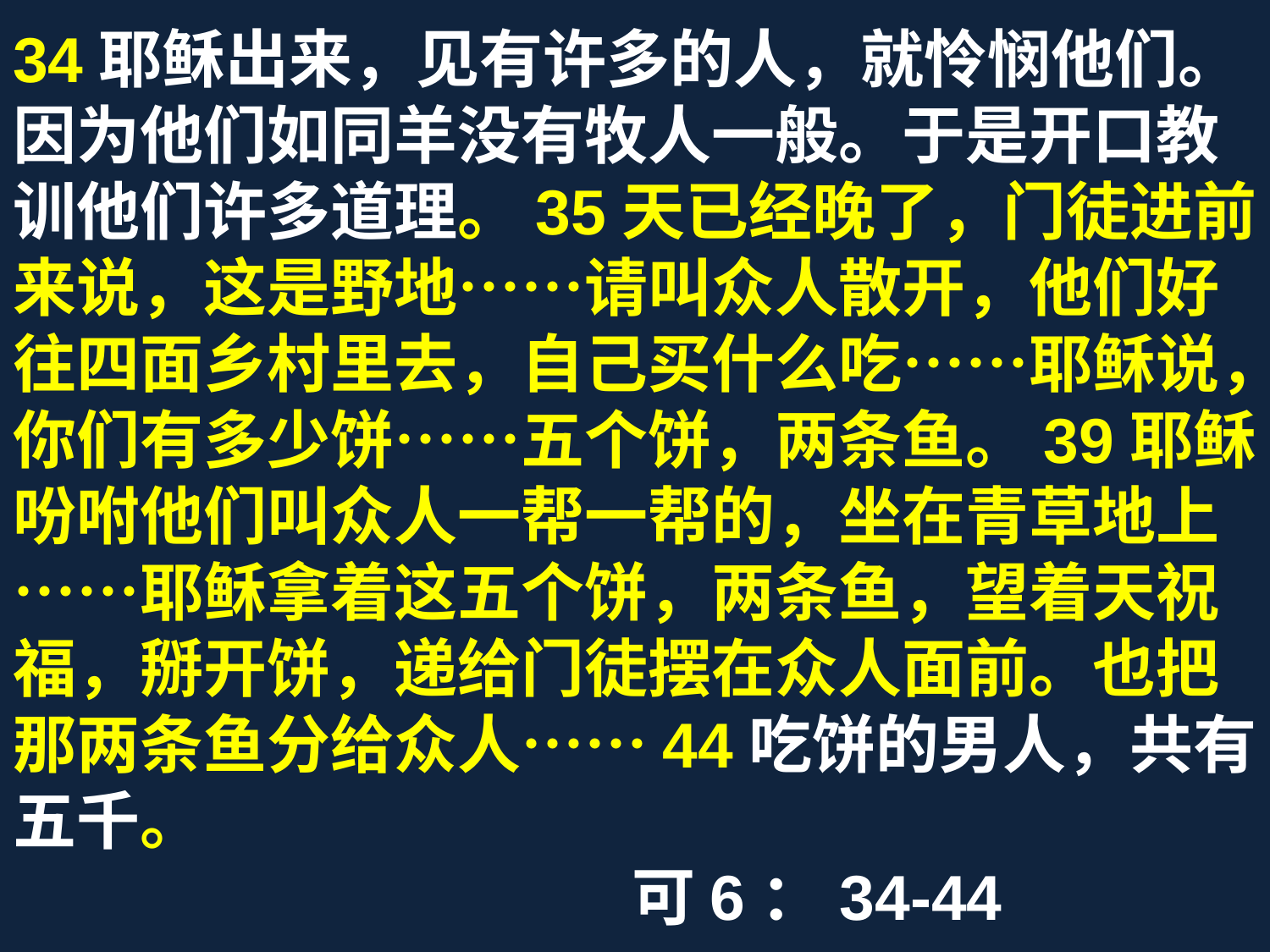

34耶稣出来，见有许多的人，就怜悯他们。因为他们如同羊没有牧人一般。于是开口教训他们许多道理。35天已经晚了，门徒进前来说，这是野地……请叫众人散开，他们好往四面乡村里去，自己买什么吃……耶稣说，你们有多少饼……五个饼，两条鱼。39耶稣吩咐他们叫众人一帮一帮的，坐在青草地上……耶稣拿着这五个饼，两条鱼，望着天祝福，掰开饼，递给门徒摆在众人面前。也把那两条鱼分给众人……44吃饼的男人，共有五千。
                                           可6：34-44